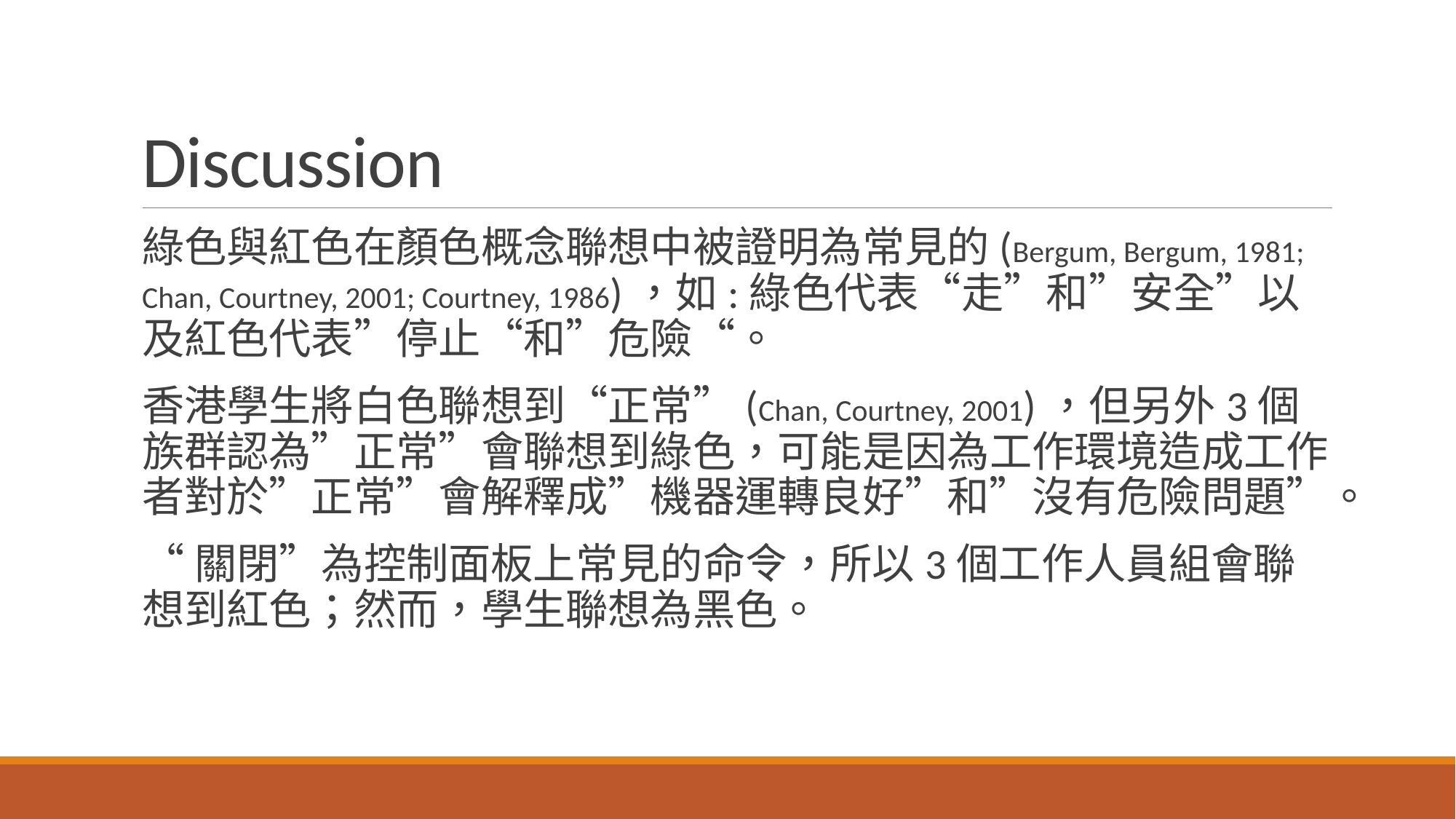

# Discussion
綠色與紅色在顏色概念聯想中被證明為常見的(Bergum, Bergum, 1981; Chan, Courtney, 2001; Courtney, 1986)，如:綠色代表“走”和”安全”以及紅色代表”停止“和”危險“。
香港學生將白色聯想到“正常”(Chan, Courtney, 2001)，但另外3個族群認為”正常”會聯想到綠色，可能是因為工作環境造成工作者對於”正常”會解釋成”機器運轉良好”和”沒有危險問題”。
“關閉”為控制面板上常見的命令，所以3個工作人員組會聯想到紅色；然而，學生聯想為黑色。